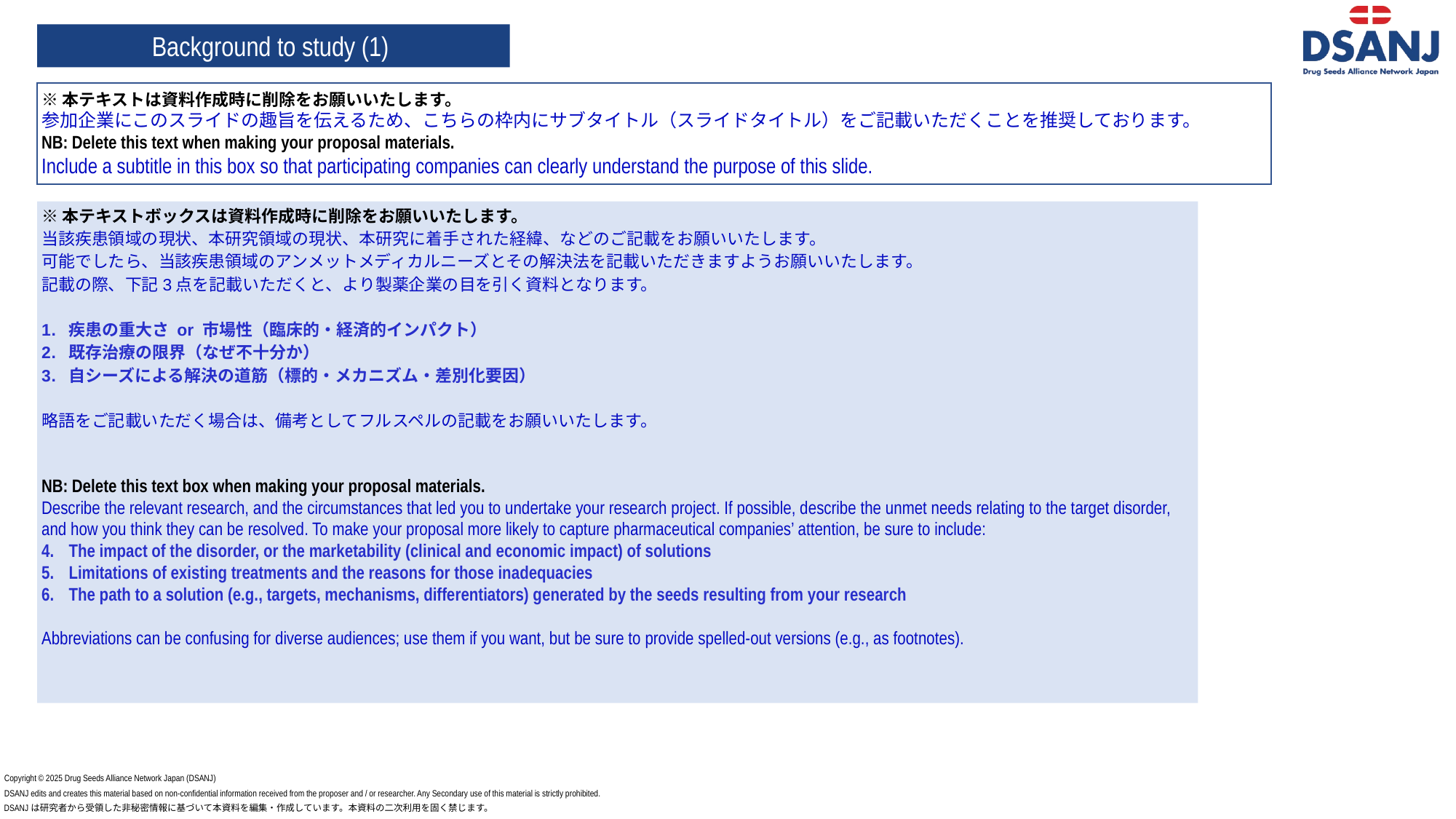

Background to study (1)
※本テキストは資料作成時に削除をお願いいたします。
参加企業にこのスライドの趣旨を伝えるため、こちらの枠内にサブタイトル（スライドタイトル）をご記載いただくことを推奨しております。
NB: Delete this text when making your proposal materials.
Include a subtitle in this box so that participating companies can clearly understand the purpose of this slide.
※本テキストボックスは資料作成時に削除をお願いいたします。
当該疾患領域の現状、本研究領域の現状、本研究に着手された経緯、などのご記載をお願いいたします。
可能でしたら、当該疾患領域のアンメットメディカルニーズとその解決法を記載いただきますようお願いいたします。
記載の際、下記3点を記載いただくと、より製薬企業の目を引く資料となります。

疾患の重大さ or 市場性（臨床的・経済的インパクト）
既存治療の限界（なぜ不十分か）
自シーズによる解決の道筋（標的・メカニズム・差別化要因）

略語をご記載いただく場合は、備考としてフルスペルの記載をお願いいたします。

NB: Delete this text box when making your proposal materials.
Describe the relevant research, and the circumstances that led you to undertake your research project. If possible, describe the unmet needs relating to the target disorder, and how you think they can be resolved. To make your proposal more likely to capture pharmaceutical companies’ attention, be sure to include:
The impact of the disorder, or the marketability (clinical and economic impact) of solutions
Limitations of existing treatments and the reasons for those inadequacies
The path to a solution (e.g., targets, mechanisms, differentiators) generated by the seeds resulting from your research

Abbreviations can be confusing for diverse audiences; use them if you want, but be sure to provide spelled-out versions (e.g., as footnotes).
Copyright © 2025 Drug Seeds Alliance Network Japan (DSANJ)
DSANJ edits and creates this material based on non-confidential information received from the proposer and / or researcher. Any Secondary use of this material is strictly prohibited.
DSANJは研究者から受領した非秘密情報に基づいて本資料を編集・作成しています。本資料の二次利用を固く禁じます。